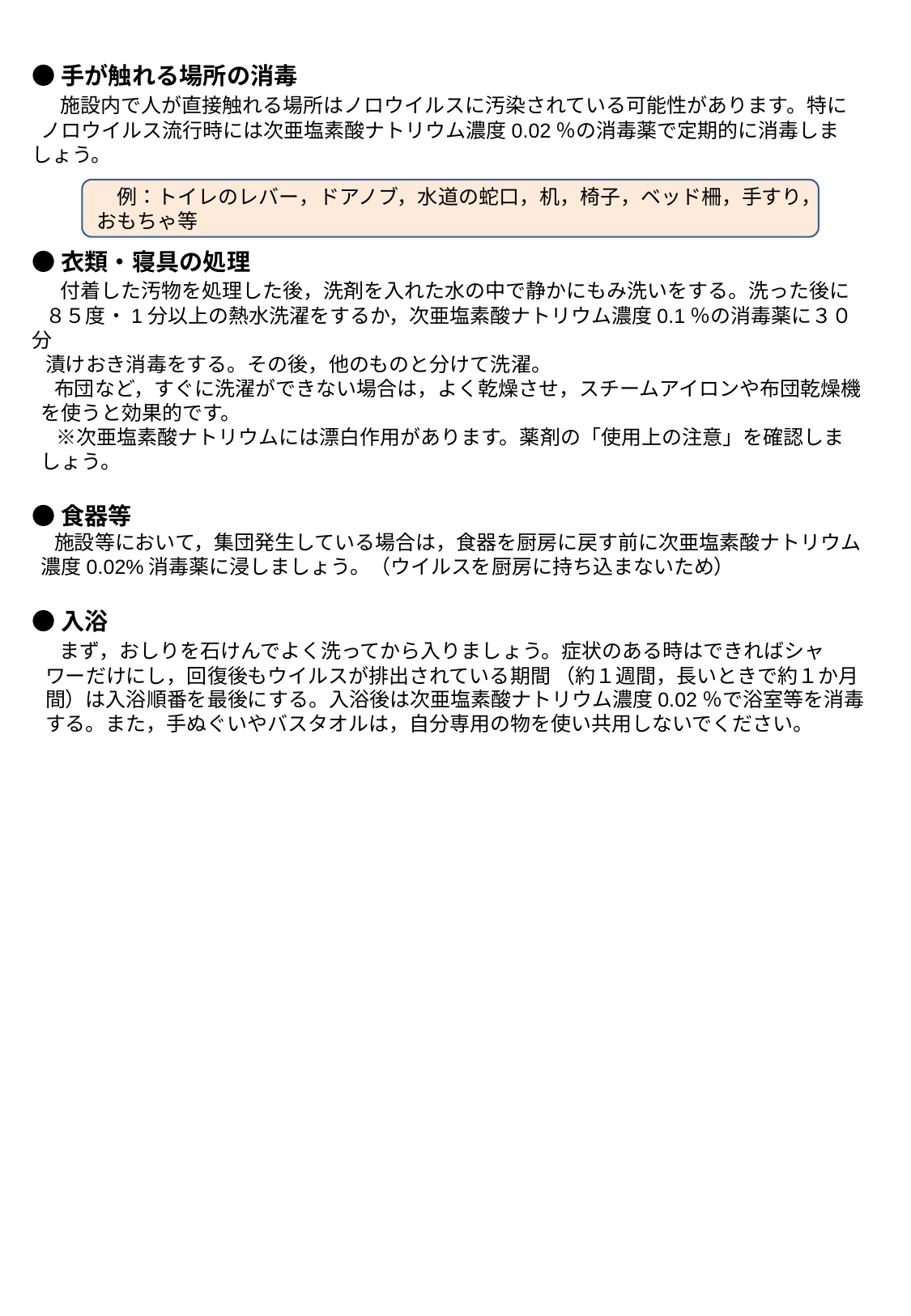

●手が触れる場所の消毒
　 施設内で人が直接触れる場所はノロウイルスに汚染されている可能性があります。特に
 ノロウイルス流行時には次亜塩素酸ナトリウム濃度0.02％の消毒薬で定期的に消毒しましょう。

●衣類・寝具の処理
　 付着した汚物を処理した後，洗剤を入れた水の中で静かにもみ洗いをする。洗った後に
  ８５度・1分以上の熱水洗濯をするか，次亜塩素酸ナトリウム濃度0.1％の消毒薬に３０分
  漬けおき消毒をする。その後，他のものと分けて洗濯。
    布団など，すぐに洗濯ができない場合は，よく乾燥させ，スチームアイロンや布団乾燥機
 を使うと効果的です。
　 ※次亜塩素酸ナトリウムには漂白作用があります。薬剤の「使用上の注意」を確認しま
 しょう。

●食器等
    施設等において，集団発生している場合は，食器を厨房に戻す前に次亜塩素酸ナトリウム
 濃度0.02%消毒薬に浸しましょう。（ウイルスを厨房に持ち込まないため）

●入浴
　 まず，おしりを石けんでよく洗ってから入りましょう。症状のある時はできればシャ
  ワーだけにし，回復後もウイルスが排出されている期間 （約１週間，長いときで約１か月
  間）は入浴順番を最後にする。入浴後は次亜塩素酸ナトリウム濃度0.02％で浴室等を消毒
  する。また，手ぬぐいやバスタオルは，自分専用の物を使い共用しないでください。
　例：トイレのレバー，ドアノブ，水道の蛇口，机，椅子，ベッド柵，手すり，おもちゃ等